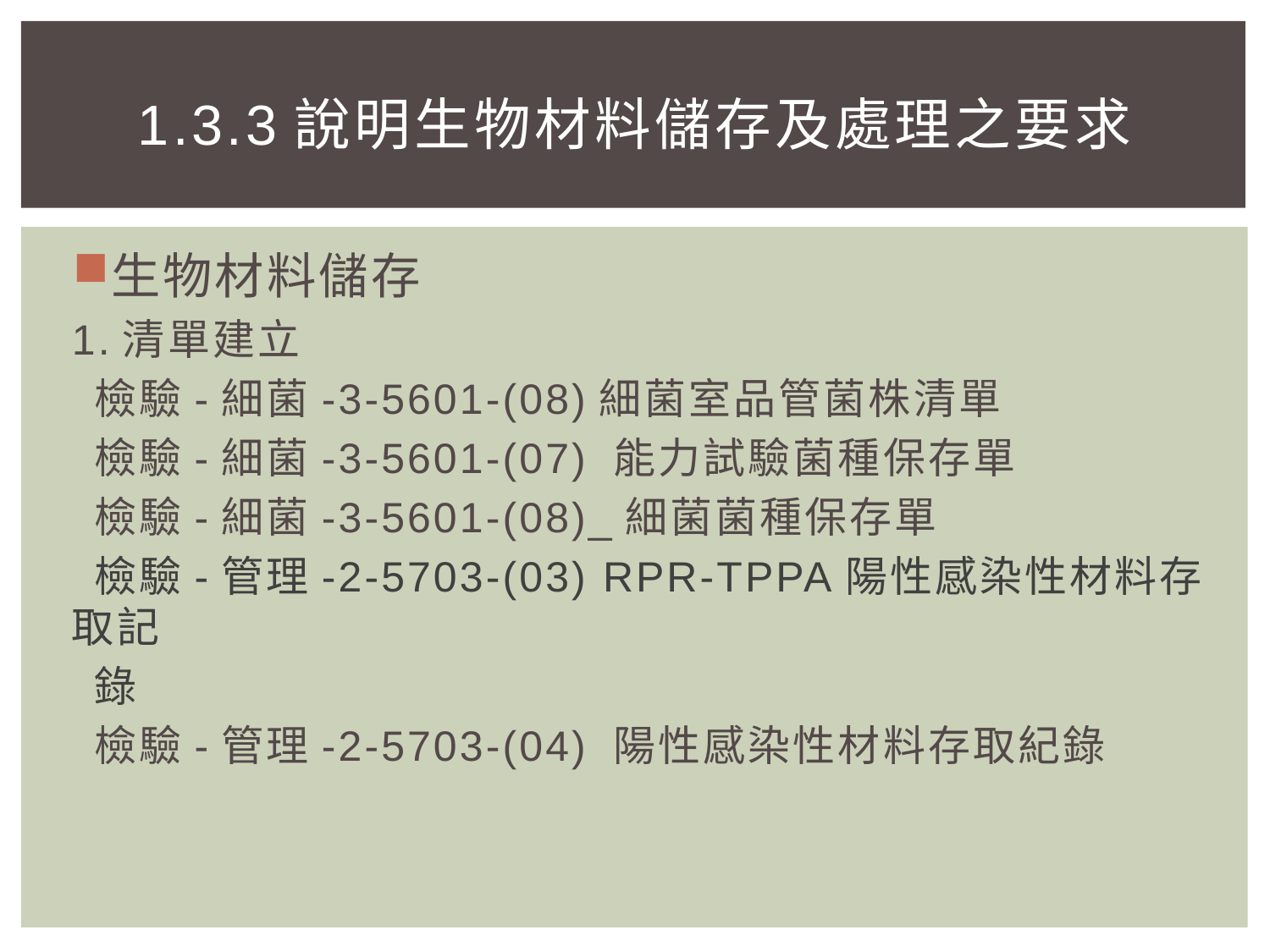

# 1.3.3說明生物材料儲存及處理之要求
生物材料儲存
1.清單建立
 檢驗-細菌-3-5601-(08)細菌室品管菌株清單
 檢驗-細菌-3-5601-(07) 能力試驗菌種保存單
 檢驗-細菌-3-5601-(08)_細菌菌種保存單
 檢驗-管理-2-5703-(03) RPR-TPPA陽性感染性材料存取記
 錄
 檢驗-管理-2-5703-(04) 陽性感染性材料存取紀錄